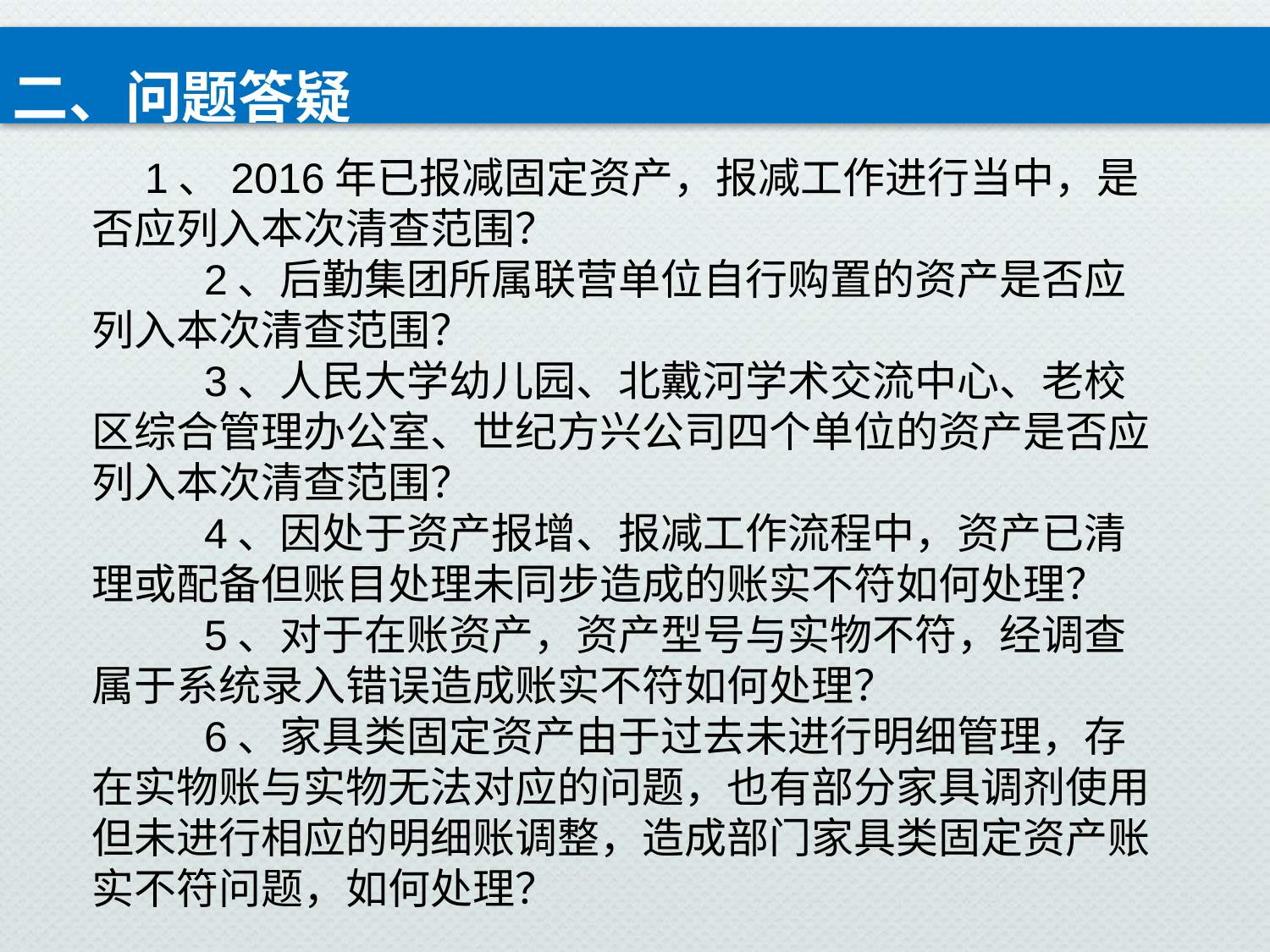

二、问题答疑
1、2016年已报减固定资产，报减工作进行当中，是否应列入本次清查范围？
     2、后勤集团所属联营单位自行购置的资产是否应列入本次清查范围？
     3、人民大学幼儿园、北戴河学术交流中心、老校区综合管理办公室、世纪方兴公司四个单位的资产是否应列入本次清查范围？
     4、因处于资产报增、报减工作流程中，资产已清理或配备但账目处理未同步造成的账实不符如何处理？
     5、对于在账资产，资产型号与实物不符，经调查属于系统录入错误造成账实不符如何处理？
     6、家具类固定资产由于过去未进行明细管理，存在实物账与实物无法对应的问题，也有部分家具调剂使用但未进行相应的明细账调整，造成部门家具类固定资产账实不符问题，如何处理？